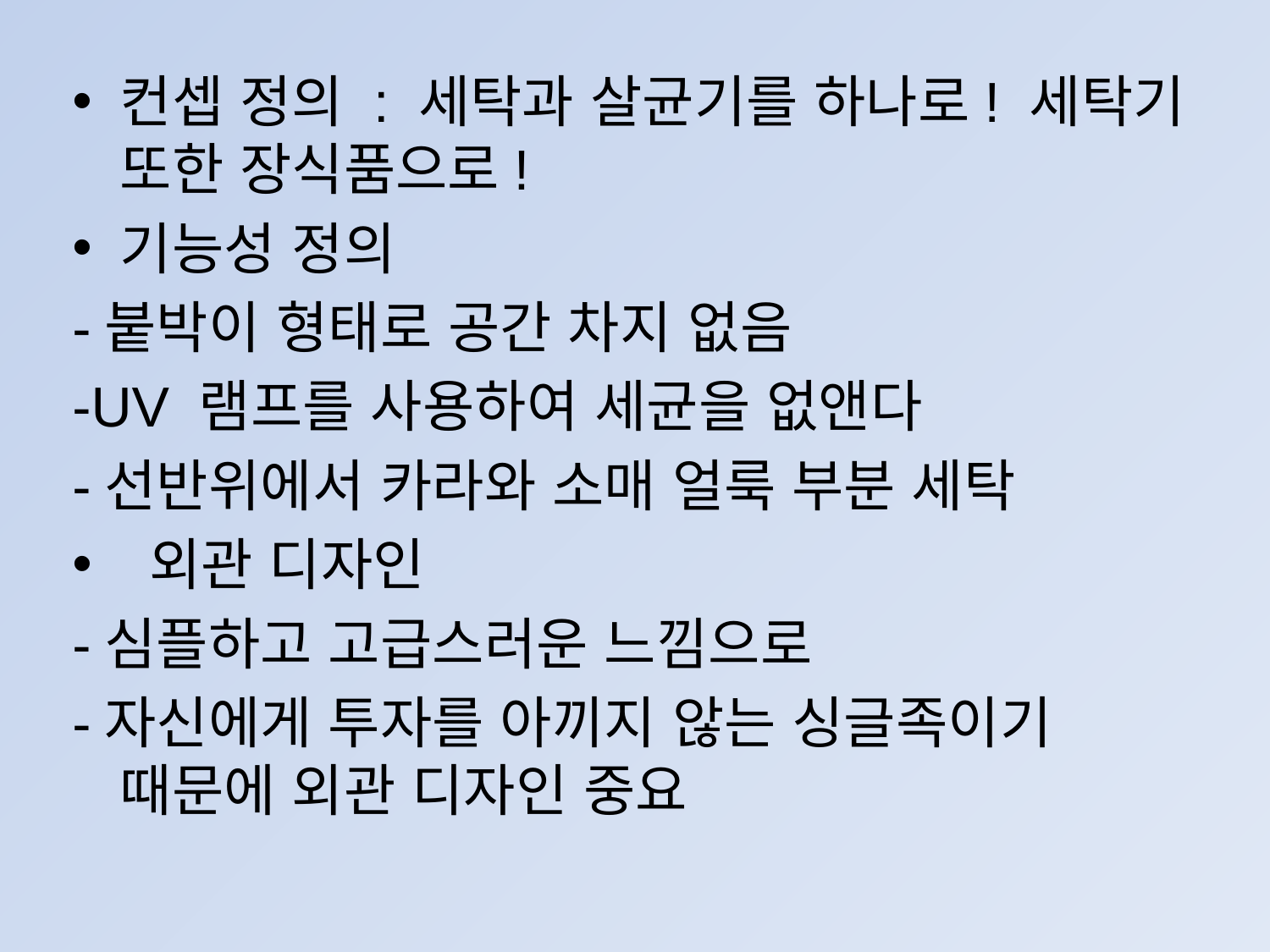

컨셉 정의 : 세탁과 살균기를 하나로! 세탁기 또한 장식품으로!
기능성 정의
-붙박이 형태로 공간 차지 없음
-UV 램프를 사용하여 세균을 없앤다
-선반위에서 카라와 소매 얼룩 부분 세탁
 외관 디자인
-심플하고 고급스러운 느낌으로
-자신에게 투자를 아끼지 않는 싱글족이기 때문에 외관 디자인 중요